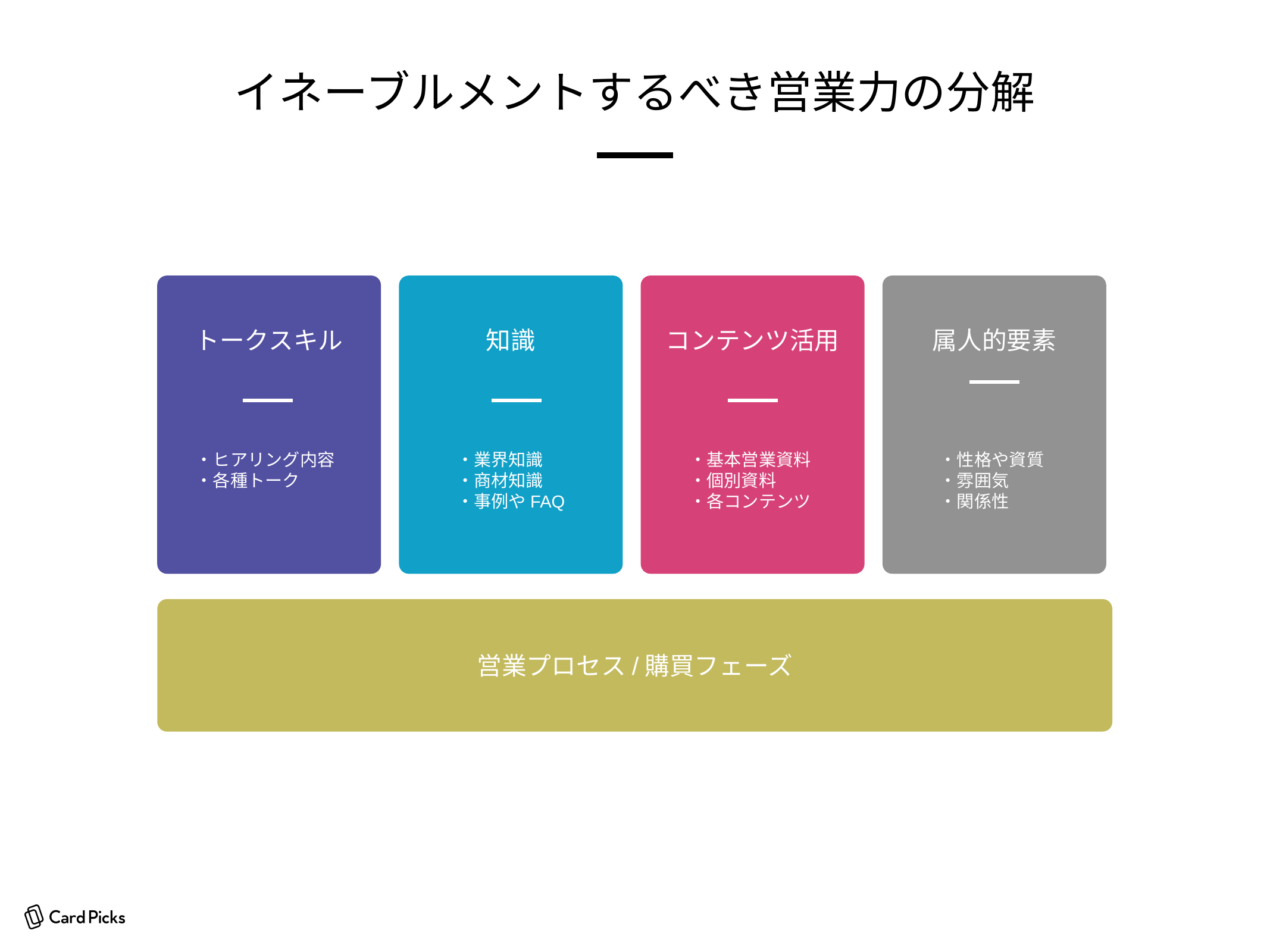

イネーブルメントするべき営業力の分解

トークスキル
知識
コンテンツ活用
属人的要素

・ヒアリング内容
・各種トーク
・業界知識
・商材知識
・事例やFAQ
・基本営業資料
・個別資料
・各コンテンツ
・性格や資質
・雰囲気
・関係性

営業プロセス/購買フェーズ
42